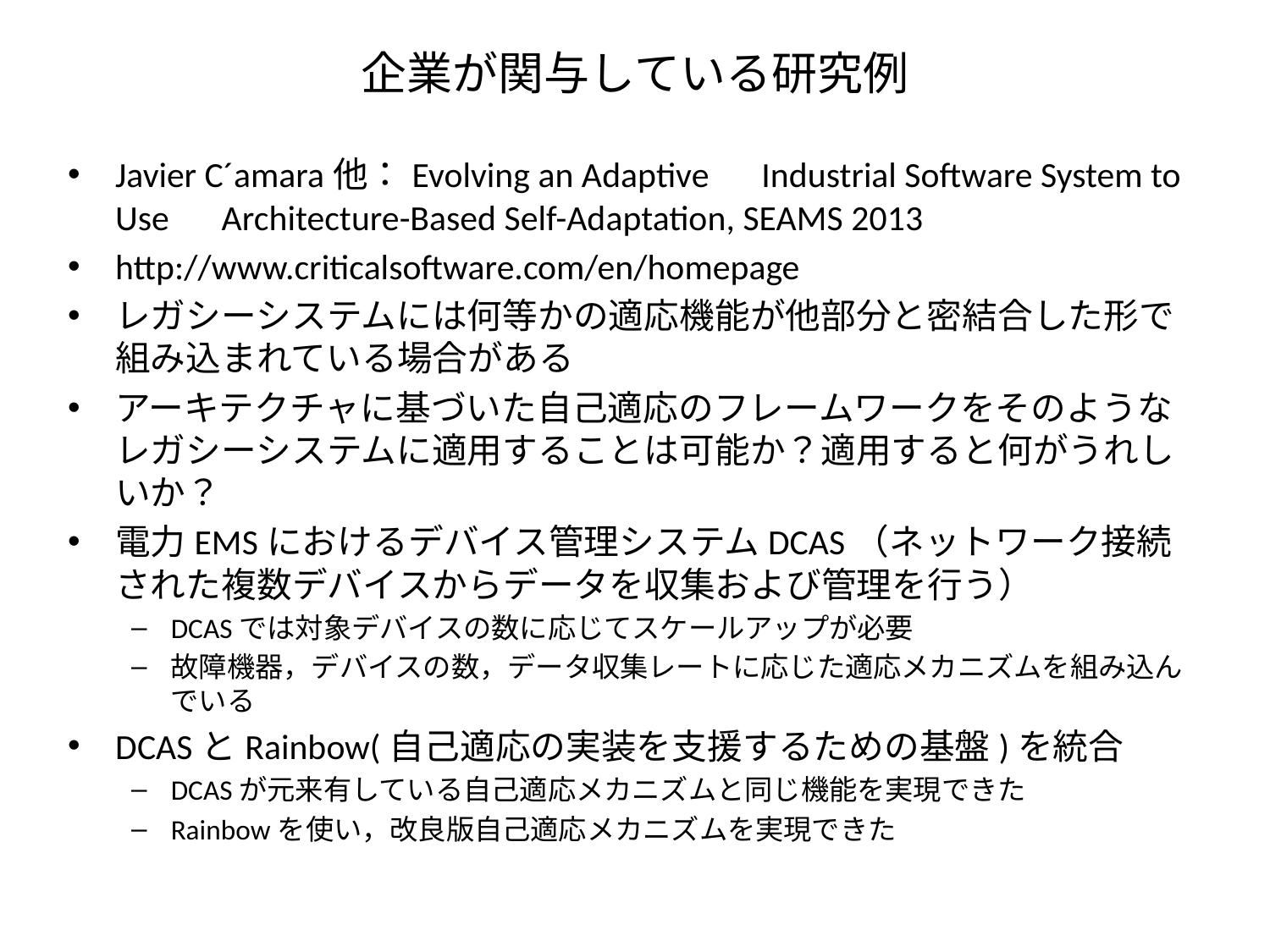

# 企業が関与している研究例
Javier C´amara他：Evolving an Adaptive　Industrial Software System to Use　Architecture-Based Self-Adaptation, SEAMS 2013
http://www.criticalsoftware.com/en/homepage
レガシーシステムには何等かの適応機能が他部分と密結合した形で組み込まれている場合がある
アーキテクチャに基づいた自己適応のフレームワークをそのようなレガシーシステムに適用することは可能か？適用すると何がうれしいか？
電力EMSにおけるデバイス管理システムDCAS（ネットワーク接続された複数デバイスからデータを収集および管理を行う）
DCASでは対象デバイスの数に応じてスケールアップが必要
故障機器，デバイスの数，データ収集レートに応じた適応メカニズムを組み込んでいる
DCASとRainbow(自己適応の実装を支援するための基盤)を統合
DCASが元来有している自己適応メカニズムと同じ機能を実現できた
Rainbowを使い，改良版自己適応メカニズムを実現できた